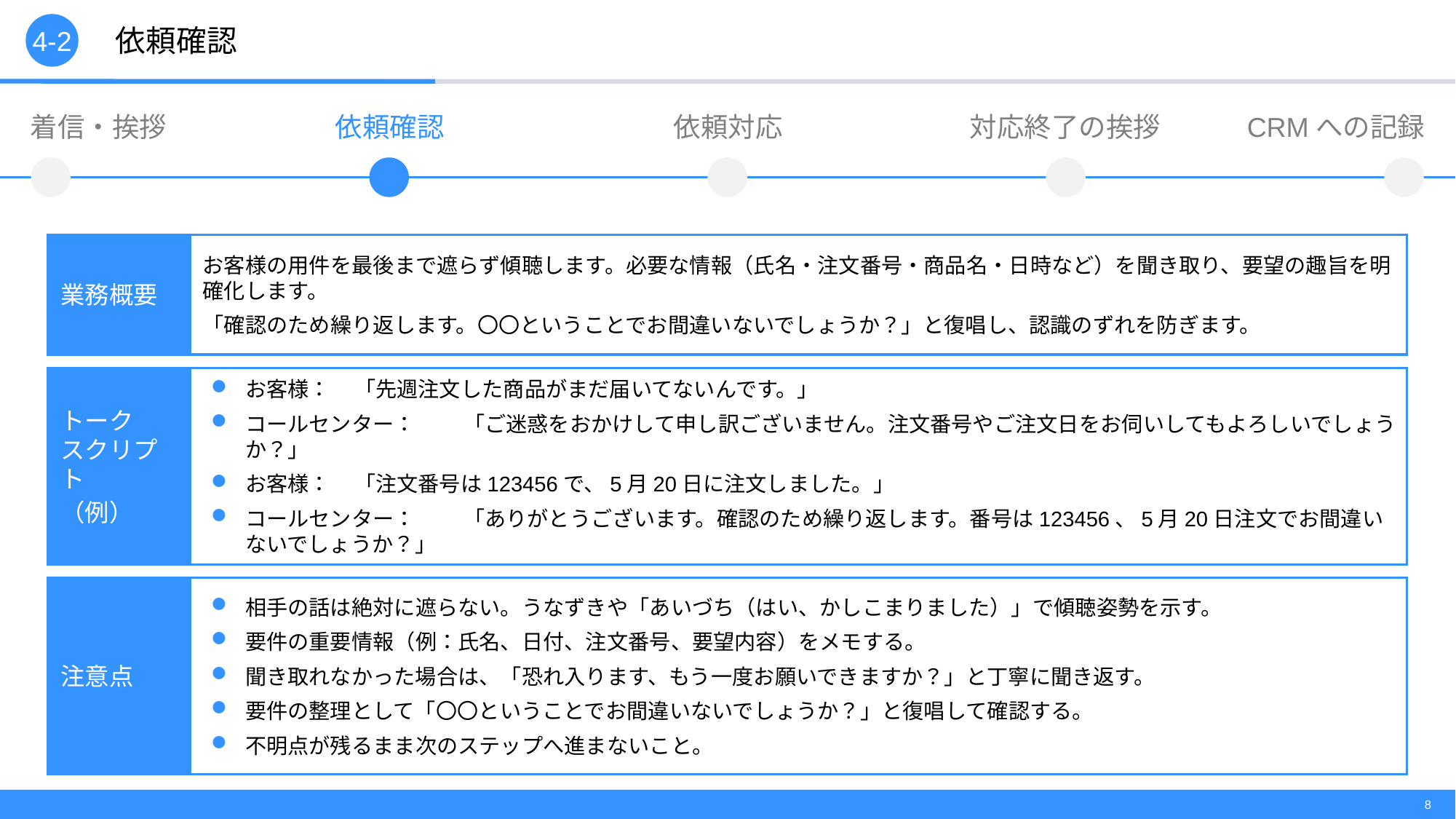

4-2
　　依頼確認

着信・挨拶
依頼確認
依頼対応
対応終了の挨拶
CRMへの記録

業務概要
お客様の用件を最後まで遮らず傾聴します。必要な情報（氏名・注文番号・商品名・日時など）を聞き取り、要望の趣旨を明確化します。
「確認のため繰り返します。〇〇ということでお間違いないでしょうか？」と復唱し、認識のずれを防ぎます。
トーク
スクリプト
（例）
お客様：	「先週注文した商品がまだ届いてないんです。」
コールセンター：	「ご迷惑をおかけして申し訳ございません。注文番号やご注文日をお伺いしてもよろしいでしょうか？」
お客様：	「注文番号は123456で、5月20日に注文しました。」
コールセンター：	「ありがとうございます。確認のため繰り返します。番号は123456、5月20日注文でお間違いないでしょうか？」
注意点
相手の話は絶対に遮らない。うなずきや「あいづち（はい、かしこまりました）」で傾聴姿勢を示す。
要件の重要情報（例：氏名、日付、注文番号、要望内容）をメモする。
聞き取れなかった場合は、「恐れ入ります、もう一度お願いできますか？」と丁寧に聞き返す。
要件の整理として「〇〇ということでお間違いないでしょうか？」と復唱して確認する。
不明点が残るまま次のステップへ進まないこと。
8